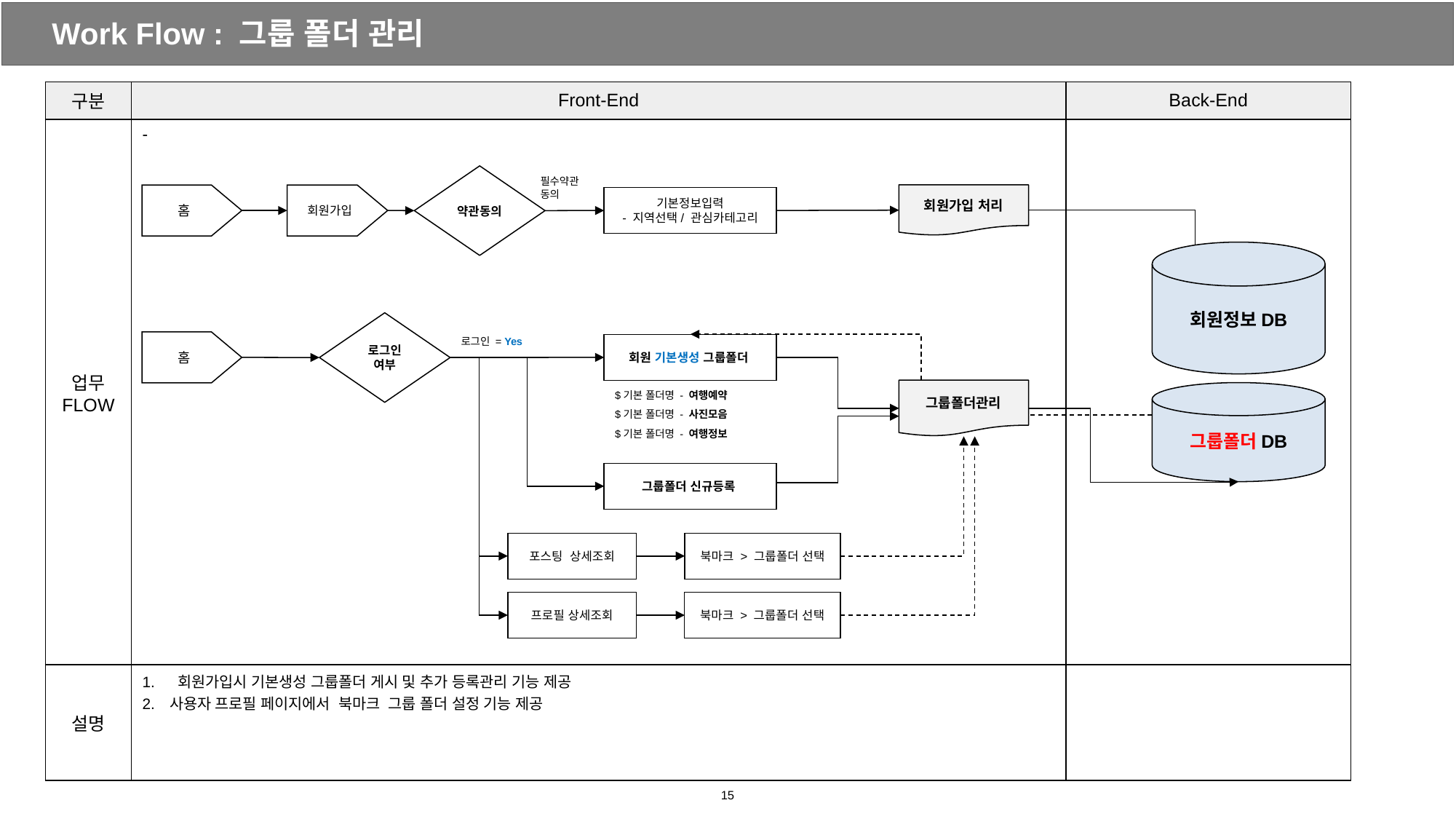

Work Flow : 그룹 폴더 관리
| 구분 | Front-End | Back-End |
| --- | --- | --- |
| 업무 FLOW | - |  |
| 설명 | 회원가입시 기본생성 그룹폴더 게시 및 추가 등록관리 기능 제공 사용자 프로필 페이지에서 북마크 그룹 폴더 설정 기능 제공 |  |
약관동의
필수약관
동의
회원가입 처리
홈
회원가입
기본정보입력
- 지역선택/ 관심카테고리
회원정보DB
로그인
여부
로그인 = Yes
홈
회원 기본생성 그룹폴더
$기본 폴더명 - 여행예약
$기본 폴더명 - 사진모음
$기본 폴더명 - 여행정보
그룹폴더관리
그룹폴더DB
그룹폴더 신규등록
포스팅  상세조회
북마크 > 그룹폴더 선택
프로필 상세조회
북마크 > 그룹폴더 선택
15